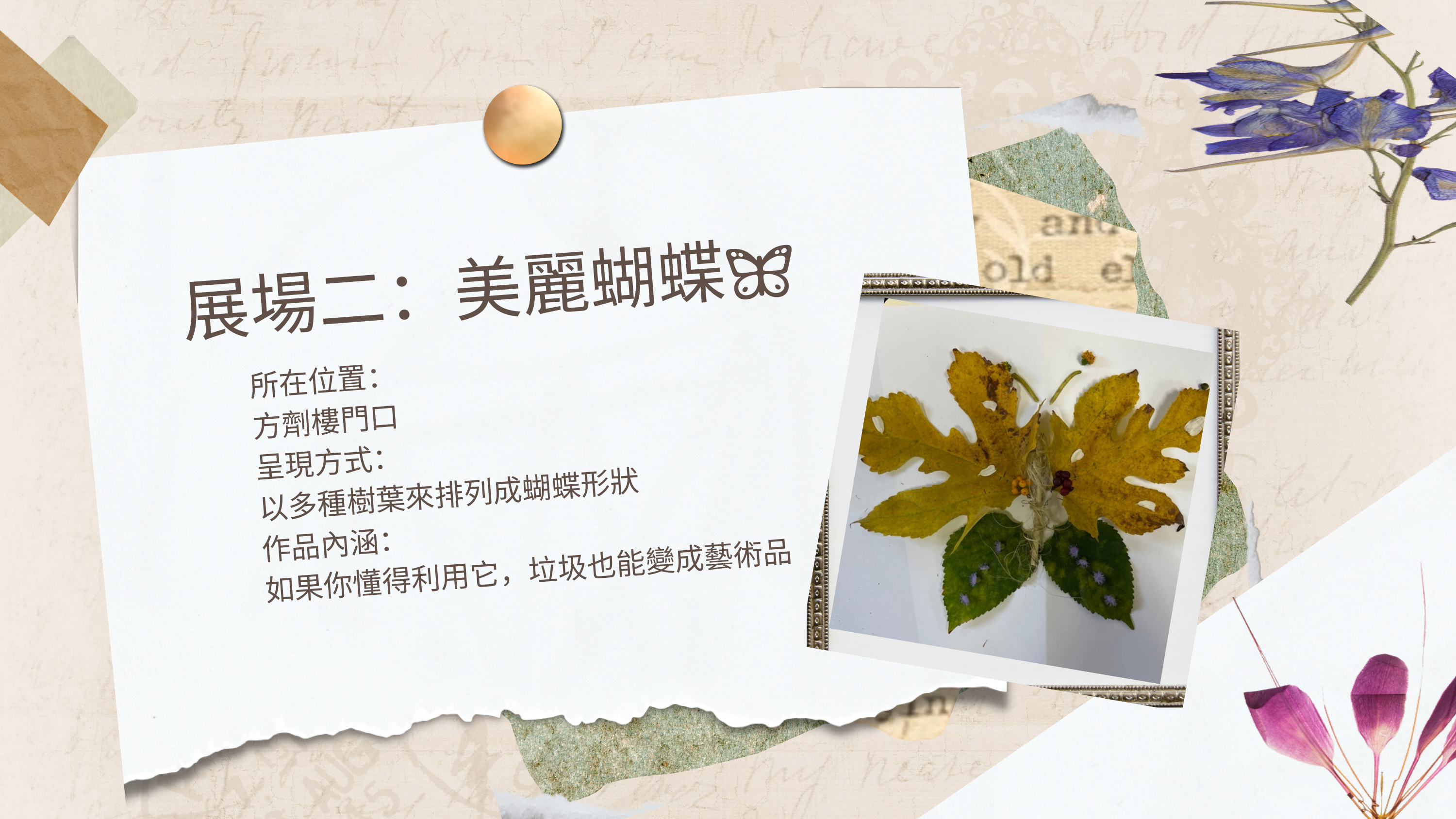

展場二：美麗蝴蝶🦋

所在位置：
方劑樓門口
呈現方式：
以多種樹葉來排列成蝴蝶形狀
作品內涵：
如果你懂得利用它，垃圾也能變成藝術品